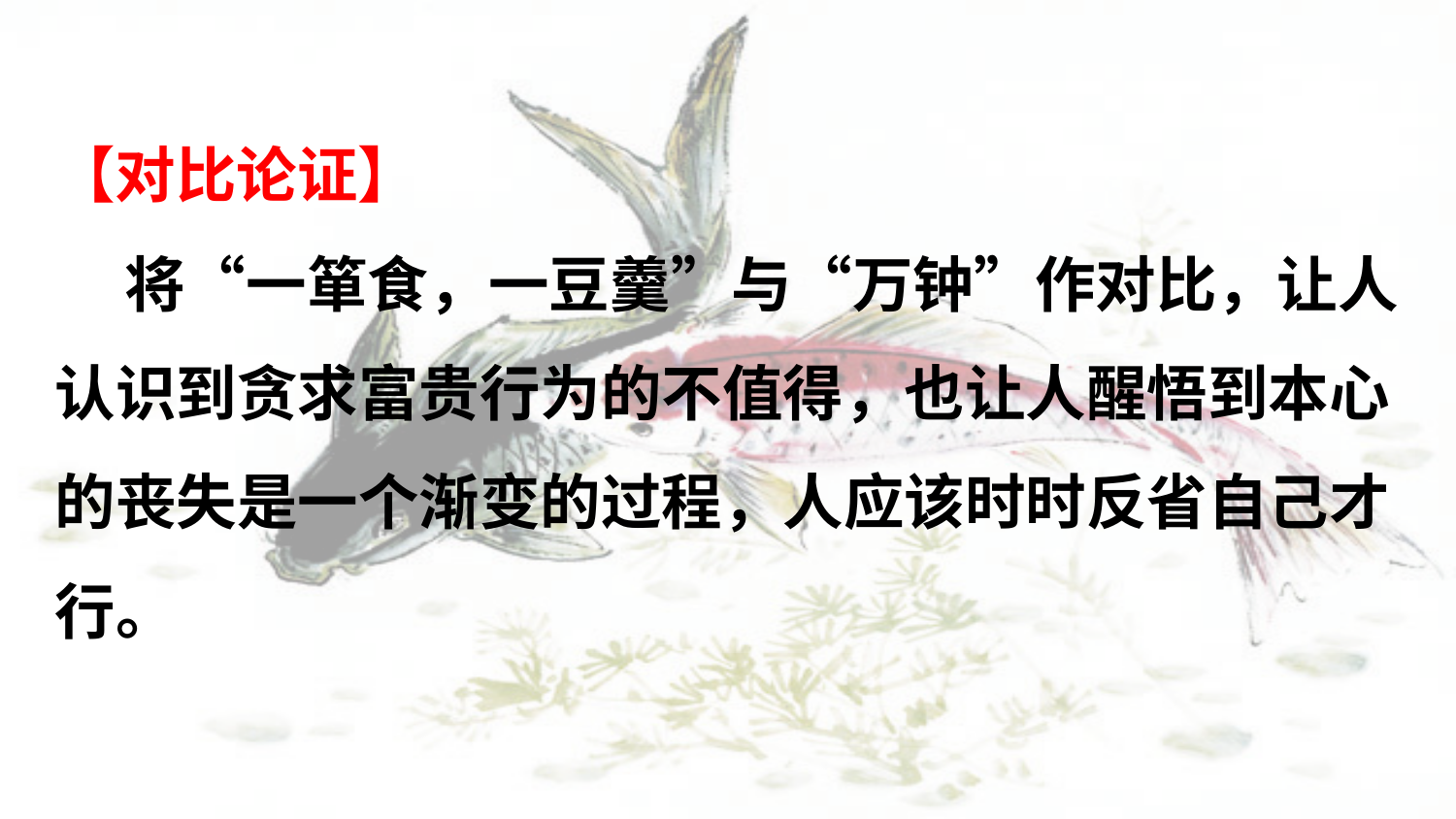

【对比论证】
    将“一箪食，一豆羹”与“万钟”作对比，让人认识到贪求富贵行为的不值得，也让人醒悟到本心的丧失是一个渐变的过程，人应该时时反省自己才行。